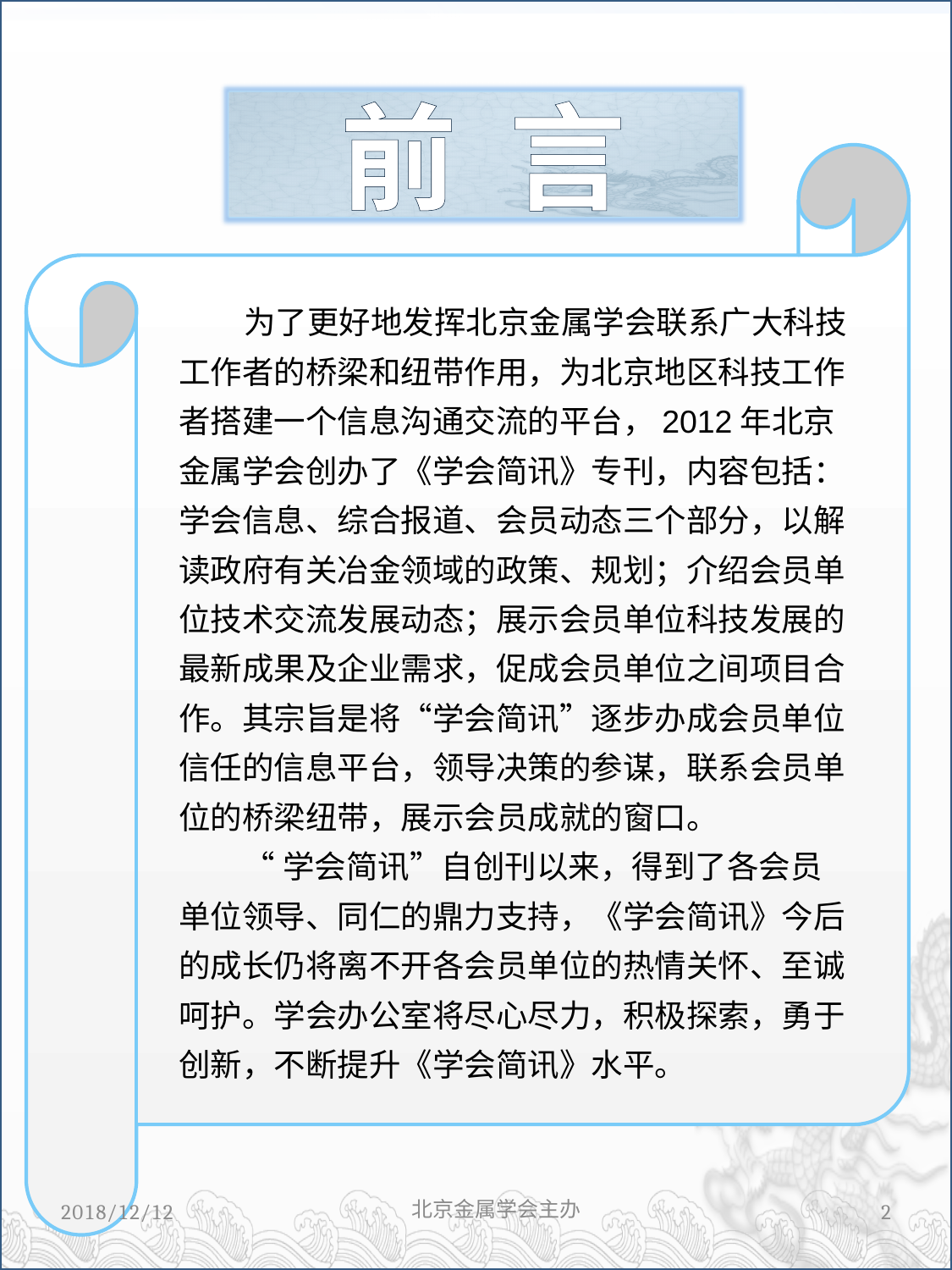

前  言

        为了更好地发挥北京金属学会联系广大科技工作者的桥梁和纽带作用，为北京地区科技工作者搭建一个信息沟通交流的平台，2012年北京金属学会创办了《学会简讯》专刊，内容包括：学会信息、综合报道、会员动态三个部分，以解读政府有关冶金领域的政策、规划；介绍会员单位技术交流发展动态；展示会员单位科技发展的最新成果及企业需求，促成会员单位之间项目合作。其宗旨是将“学会简讯”逐步办成会员单位信任的信息平台，领导决策的参谋，联系会员单位的桥梁纽带，展示会员成就的窗口。
         “学会简讯”自创刊以来，得到了各会员单位领导、同仁的鼎力支持，《学会简讯》今后的成长仍将离不开各会员单位的热情关怀、至诚呵护。学会办公室将尽心尽力，积极探索，勇于创新，不断提升《学会简讯》水平。

北京金属学会主办
2018/12/12

2